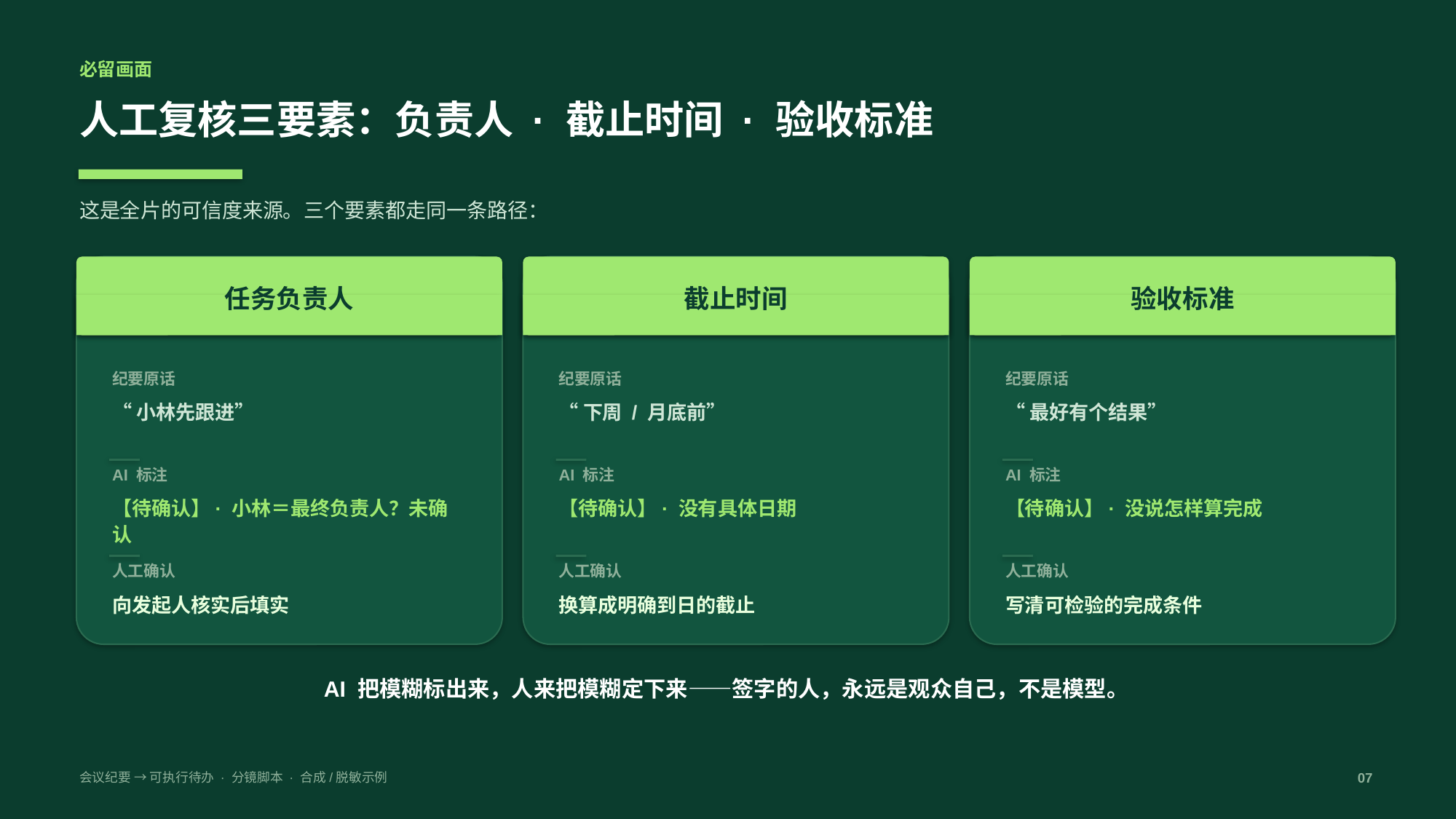

必留画面
人工复核三要素：负责人 · 截止时间 · 验收标准

这是全片的可信度来源。三个要素都走同一条路径：

任务负责人
截止时间
验收标准

纪要原话
纪要原话
纪要原话
“小林先跟进”
“下周 / 月底前”
“最好有个结果”

AI 标注
AI 标注
AI 标注
【待确认】· 小林＝最终负责人？未确认
【待确认】· 没有具体日期
【待确认】· 没说怎样算完成

人工确认
人工确认
人工确认
向发起人核实后填实
换算成明确到日的截止
写清可检验的完成条件
AI 把模糊标出来，人来把模糊定下来——签字的人，永远是观众自己，不是模型。
会议纪要 → 可执行待办 · 分镜脚本 · 合成/脱敏示例
07